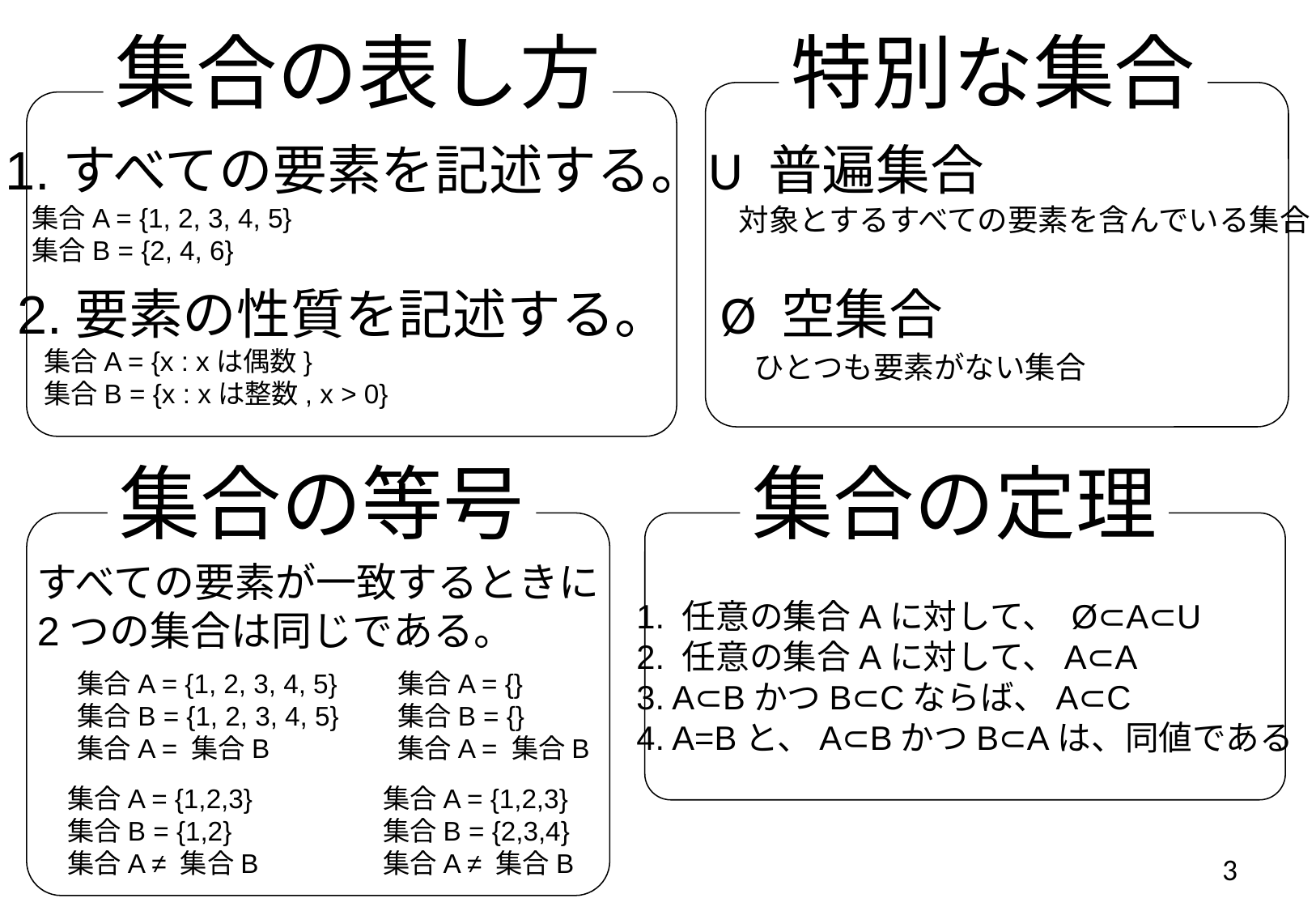

集合の表し方
特別な集合

1.すべての要素を記述する。
　集合A = {1, 2, 3, 4, 5}
　集合B = {2, 4, 6}
U 普遍集合
　対象とするすべての要素を含んでいる集合
2.要素の性質を記述する。
　集合A = {x : xは偶数}
　集合B = {x : xは整数, x > 0}
Ø 空集合
　ひとつも要素がない集合
集合の等号
集合の定理

すべての要素が一致するときに
2つの集合は同じである。
1. 任意の集合Aに対して、 Ø⊂A⊂U
2. 任意の集合Aに対して、A⊂A
3. A⊂BかつB⊂Cならば、A⊂C
4. A=Bと、A⊂BかつB⊂Aは、同値である
集合A = {1, 2, 3, 4, 5}
集合B = {1, 2, 3, 4, 5}
集合A = 集合B
集合A = {}
集合B = {}
集合A = 集合B
集合A = {1,2,3}
集合B = {1,2}
集合A ≠ 集合B
集合A = {1,2,3}
集合B = {2,3,4}
集合A ≠ 集合B
3